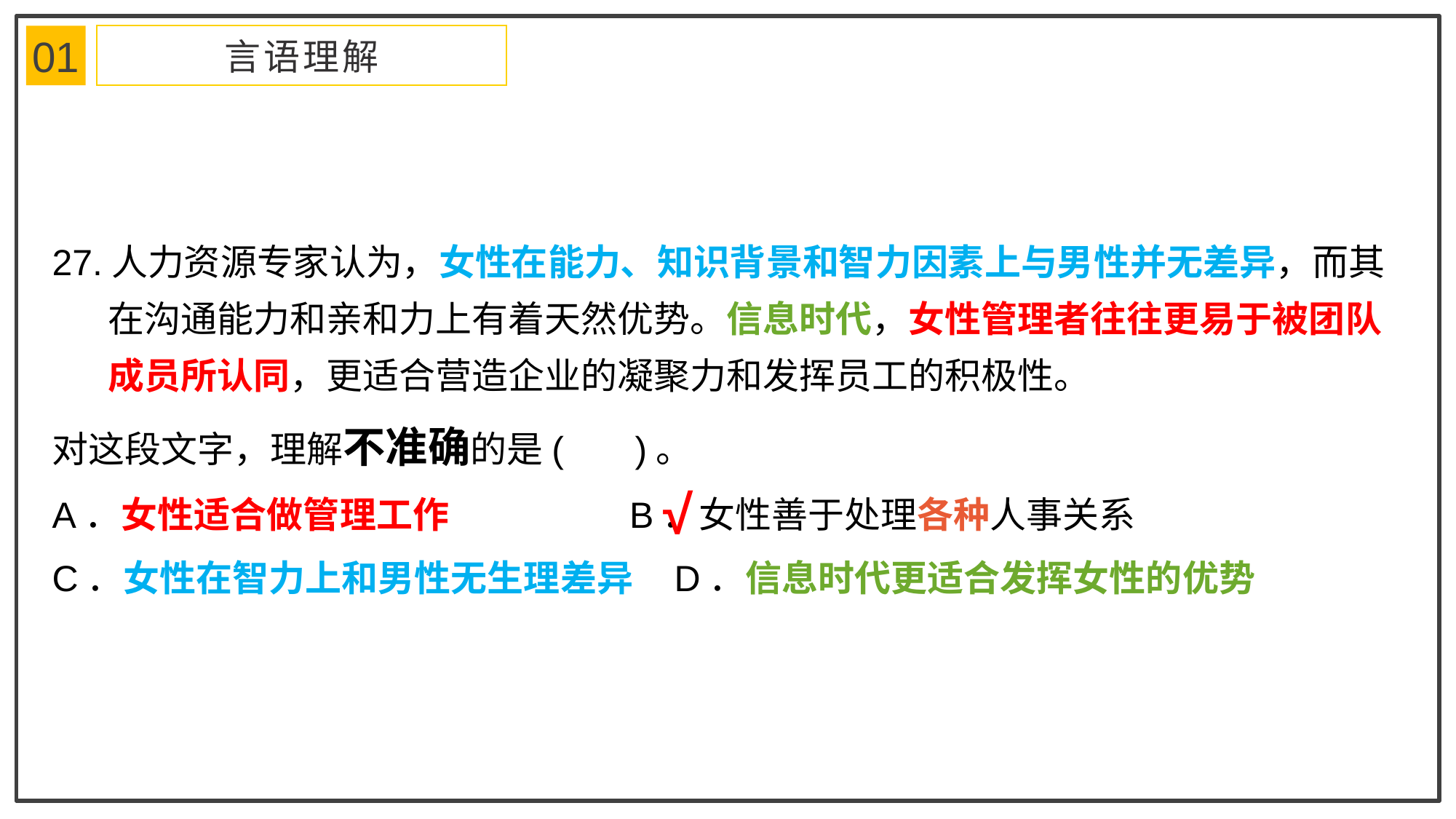

01
言语理解
27.人力资源专家认为，女性在能力、知识背景和智力因素上与男性并无差异，而其在沟通能力和亲和力上有着天然优势。信息时代，女性管理者往往更易于被团队成员所认同，更适合营造企业的凝聚力和发挥员工的积极性。
对这段文字，理解不准确的是(       )。
A．女性适合做管理工作                     B．女性善于处理各种人事关系
C．女性在智力上和男性无生理差异    D．信息时代更适合发挥女性的优势
√